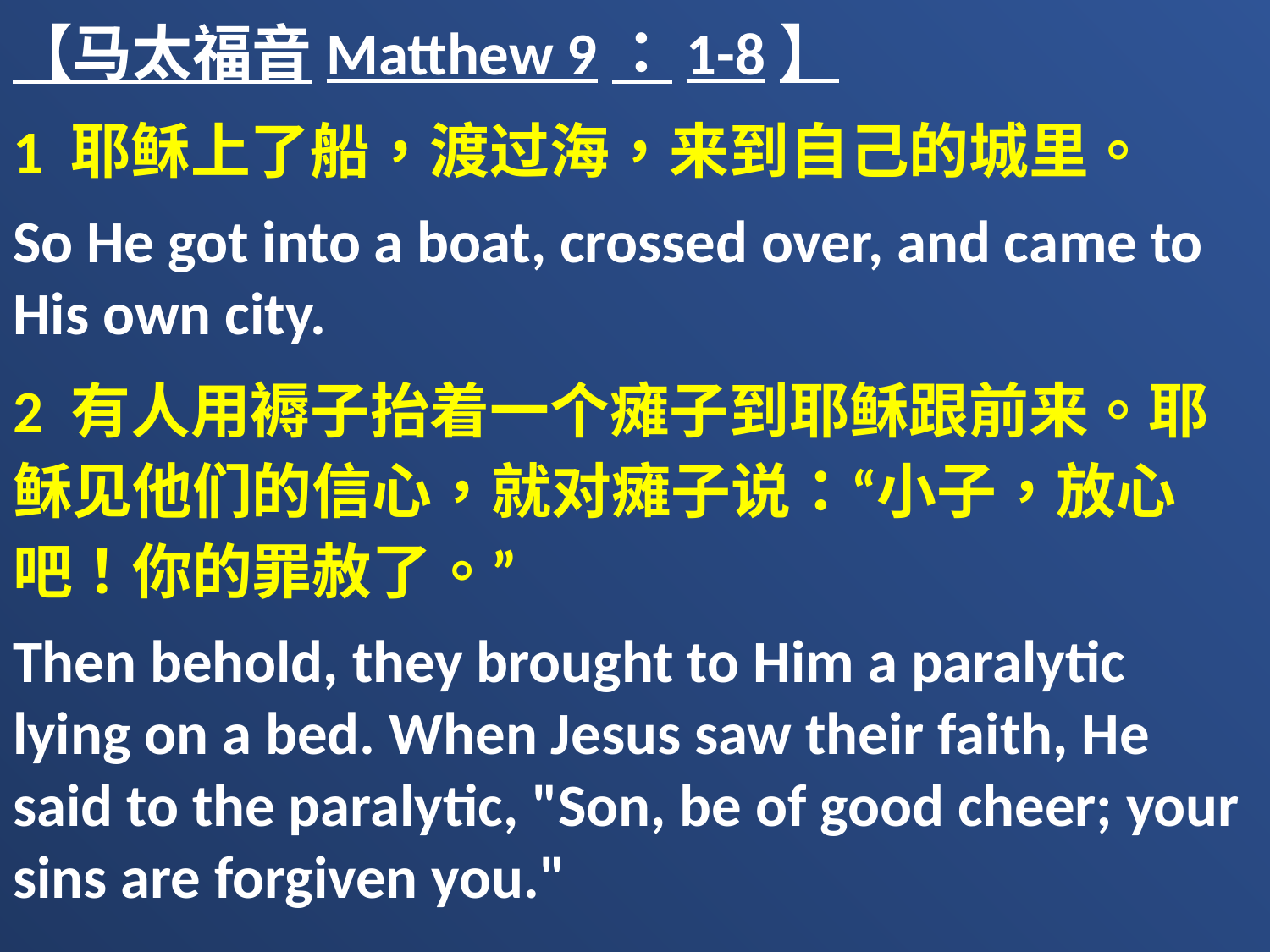

【马太福音Matthew 9：1-8】
1 耶稣上了船，渡过海，来到自己的城里。
So He got into a boat, crossed over, and came to His own city.
2 有人用褥子抬着一个瘫子到耶稣跟前来。耶稣见他们的信心，就对瘫子说：“小子，放心吧！你的罪赦了。”
Then behold, they brought to Him a paralytic lying on a bed. When Jesus saw their faith, He said to the paralytic, "Son, be of good cheer; your sins are forgiven you."